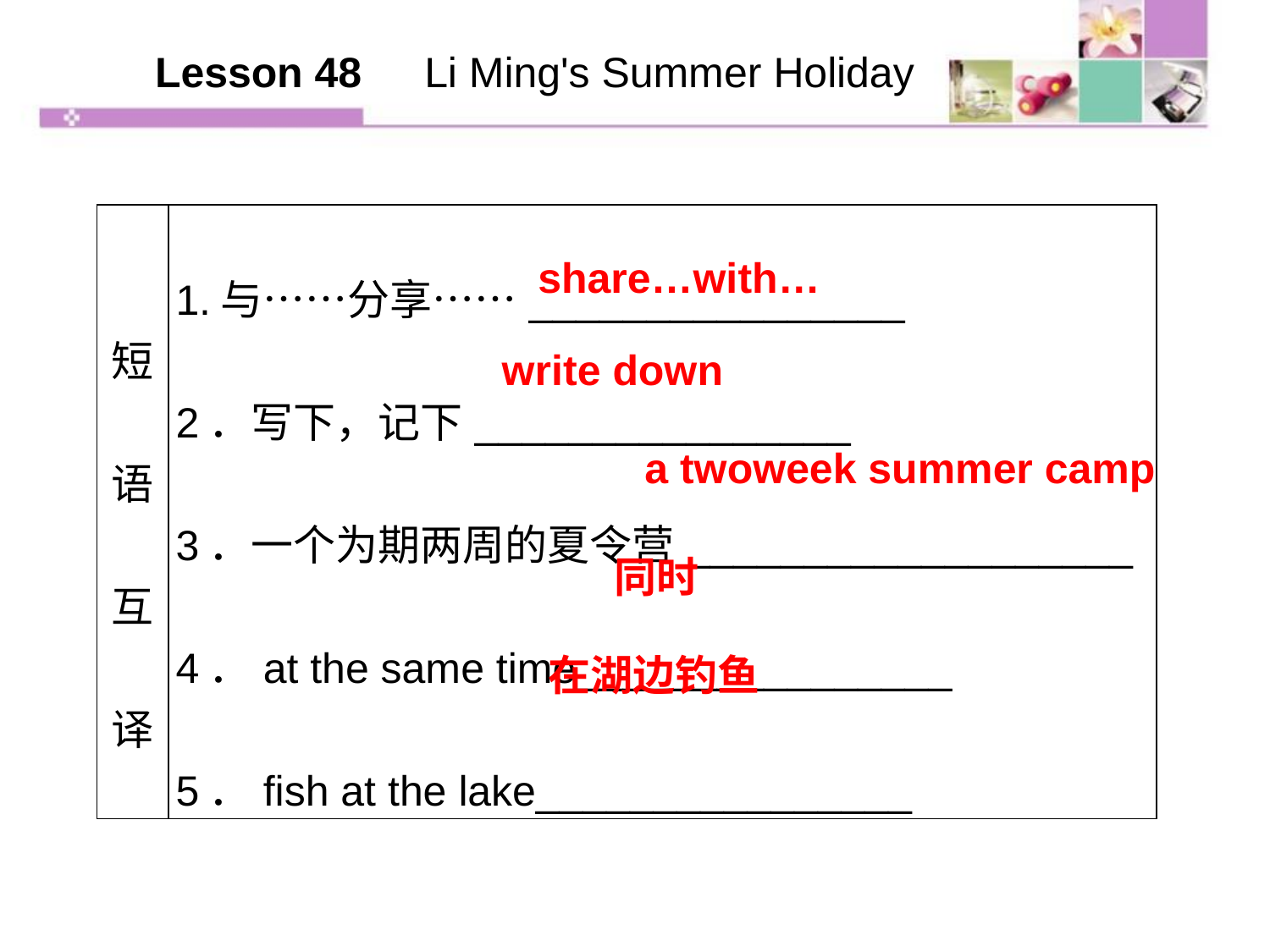

Lesson 48　Li Ming's Summer Holiday
| 短语 互译 | 1.与……分享……\_\_\_\_\_\_\_\_\_\_\_\_\_\_\_\_ 2．写下，记下\_\_\_\_\_\_\_\_\_\_\_\_\_\_\_\_ 3．一个为期两周的夏令营\_\_\_\_\_\_\_\_\_\_\_\_\_\_\_\_\_\_\_ 4．at the same time\_\_\_\_\_\_\_\_\_\_\_\_\_\_\_\_ 5．fish at the lake\_\_\_\_\_\_\_\_\_\_\_\_\_\_\_\_ |
| --- | --- |
share…with…
write down
a two­week summer camp
同时
在湖边钓鱼